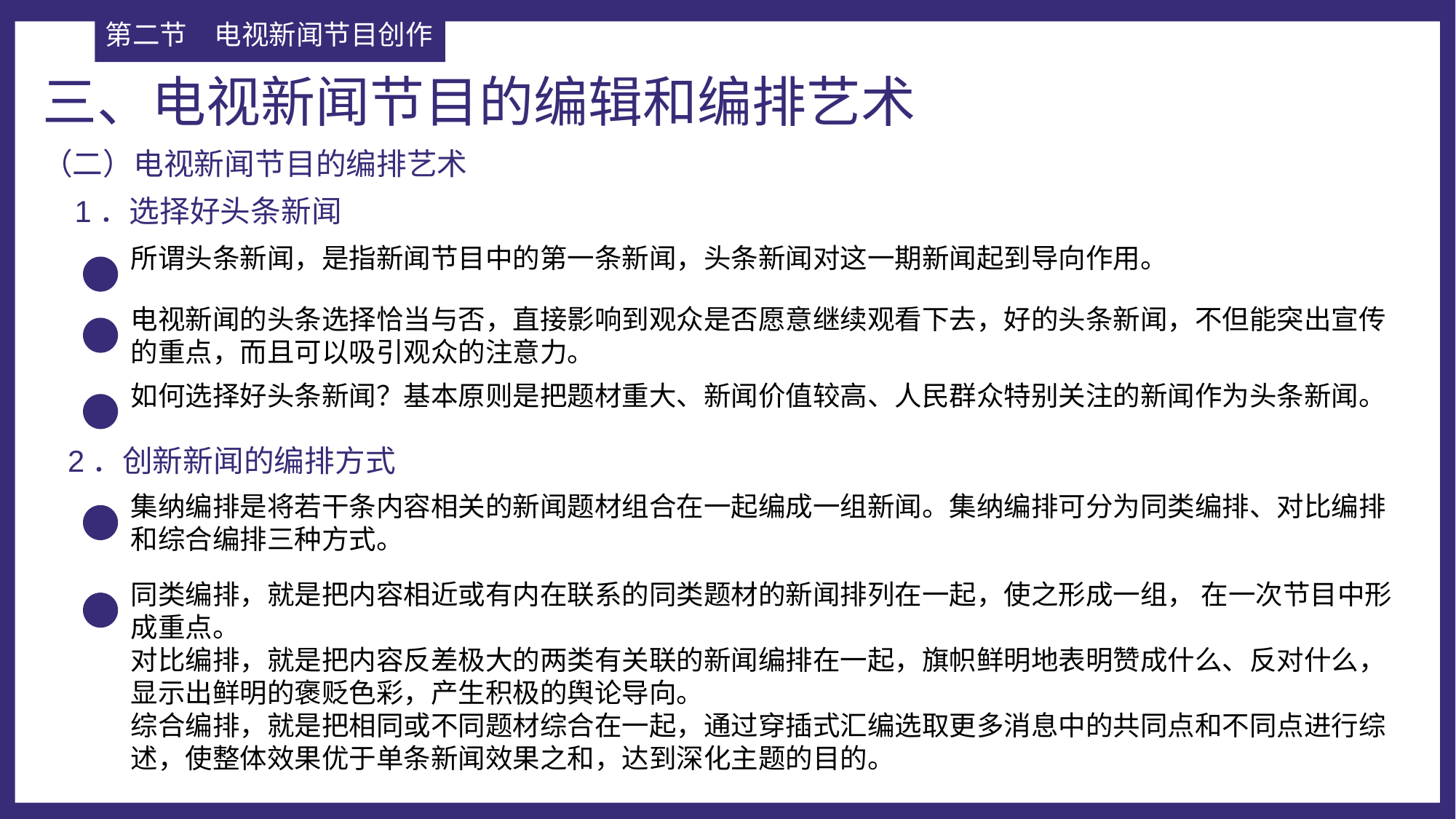

第二节	电视新闻节目创作
三、电视新闻节目的编辑和编排艺术
（二）电视新闻节目的编排艺术
1．选择好头条新闻
所谓头条新闻，是指新闻节目中的第一条新闻，头条新闻对这一期新闻起到导向作用。

电视新闻的头条选择恰当与否，直接影响到观众是否愿意继续观看下去，好的头条新闻，不但能突出宣传的重点，而且可以吸引观众的注意力。

如何选择好头条新闻？基本原则是把题材重大、新闻价值较高、人民群众特别关注的新闻作为头条新闻。

2．创新新闻的编排方式
集纳编排是将若干条内容相关的新闻题材组合在一起编成一组新闻。集纳编排可分为同类编排、对比编排和综合编排三种方式。

同类编排，就是把内容相近或有内在联系的同类题材的新闻排列在一起，使之形成一组， 在一次节目中形成重点。
对比编排，就是把内容反差极大的两类有关联的新闻编排在一起，旗帜鲜明地表明赞成什么、反对什么，显示出鲜明的褒贬色彩，产生积极的舆论导向。
综合编排，就是把相同或不同题材综合在一起，通过穿插式汇编选取更多消息中的共同点和不同点进行综述，使整体效果优于单条新闻效果之和，达到深化主题的目的。